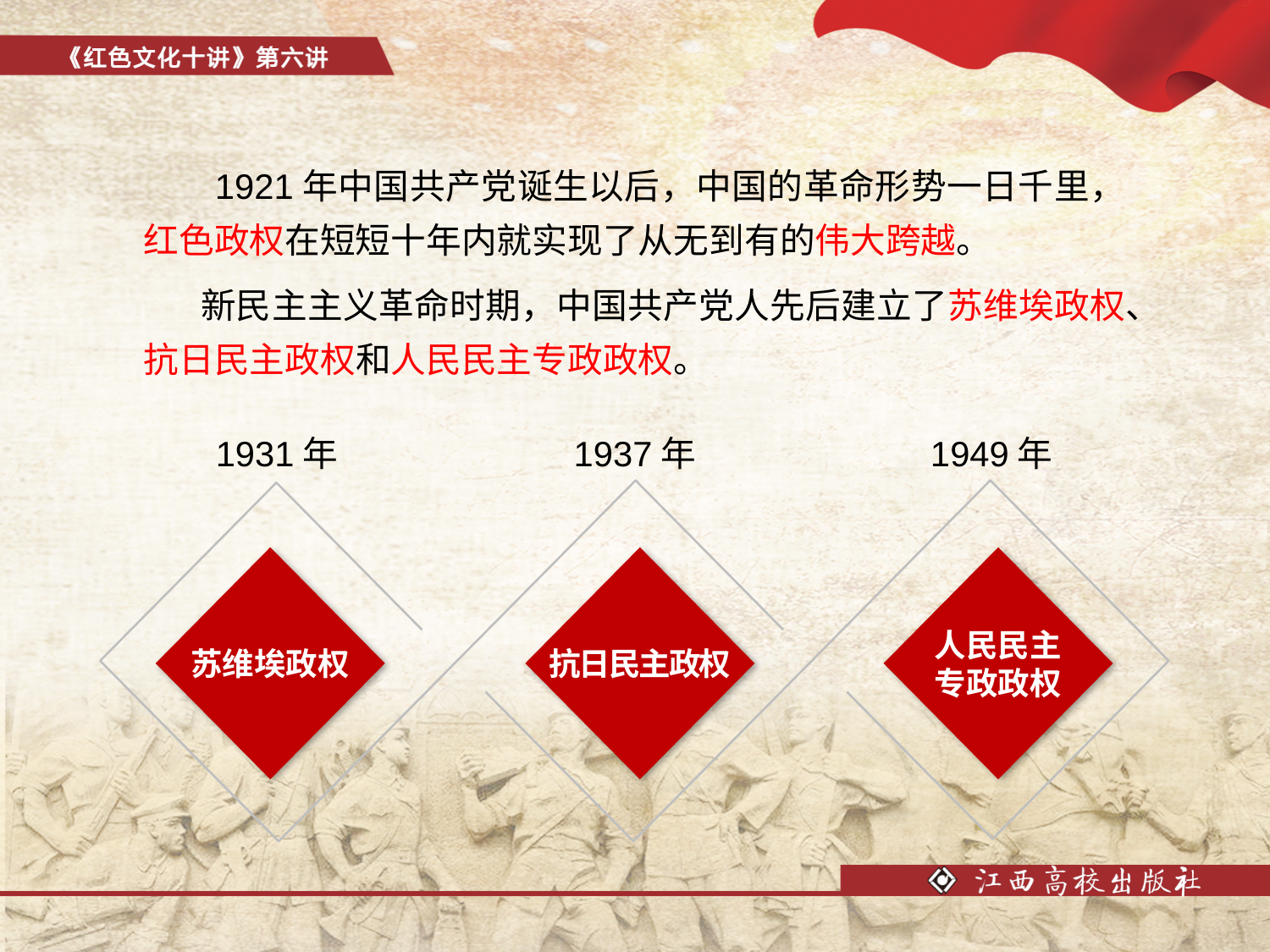

1921年中国共产党诞生以后，中国的革命形势一日千里，红色政权在短短十年内就实现了从无到有的伟大跨越。
      新民主主义革命时期，中国共产党人先后建立了苏维埃政权、抗日民主政权和人民民主专政政权。
1931年
1937年
1949年

苏维埃政权
抗日民主政权
人民民主
专政政权